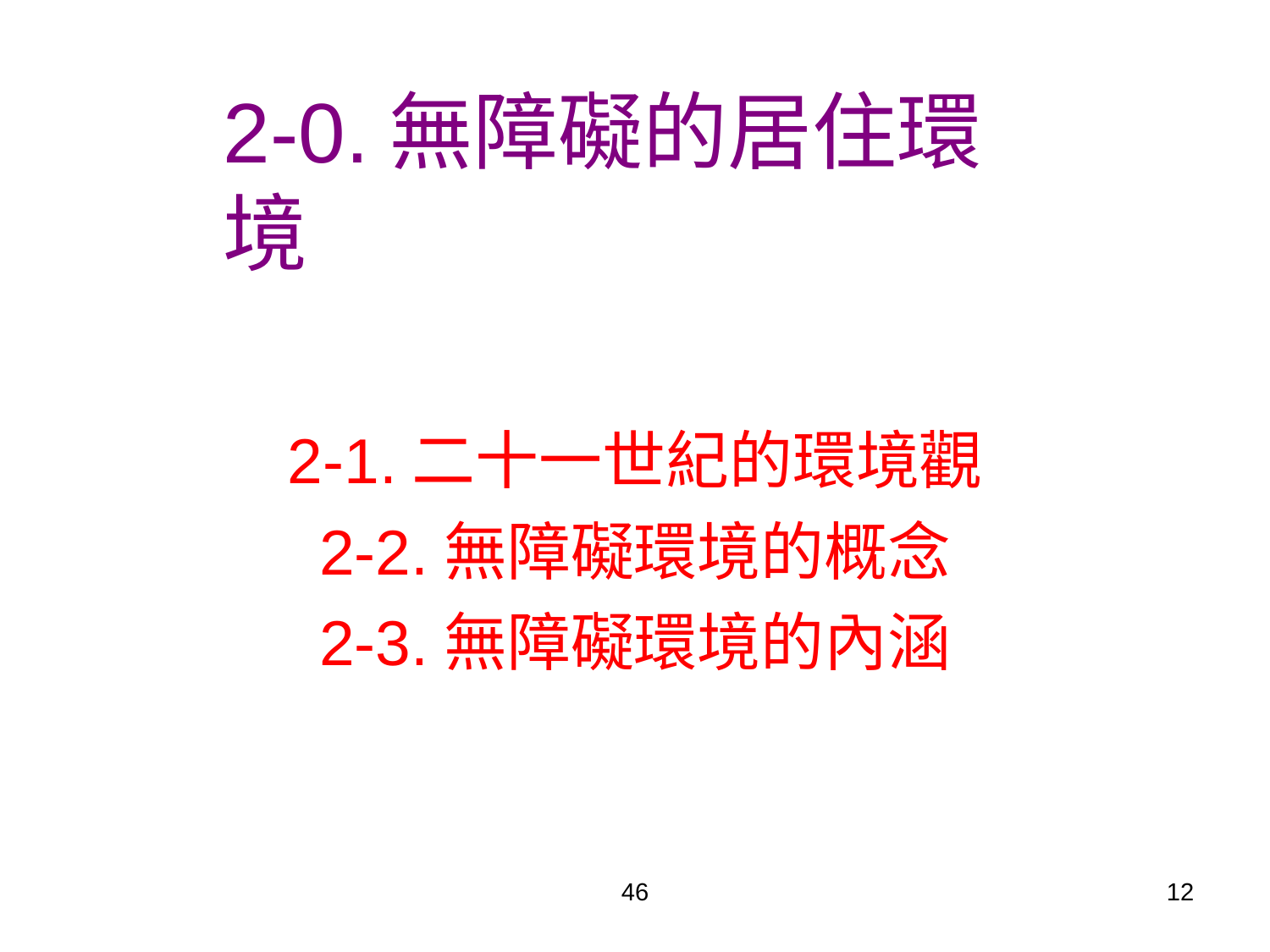

2-0.無障礙的居住環境
2-1.二十一世紀的環境觀
2-2.無障礙環境的概念
2-3.無障礙環境的內涵
46
12